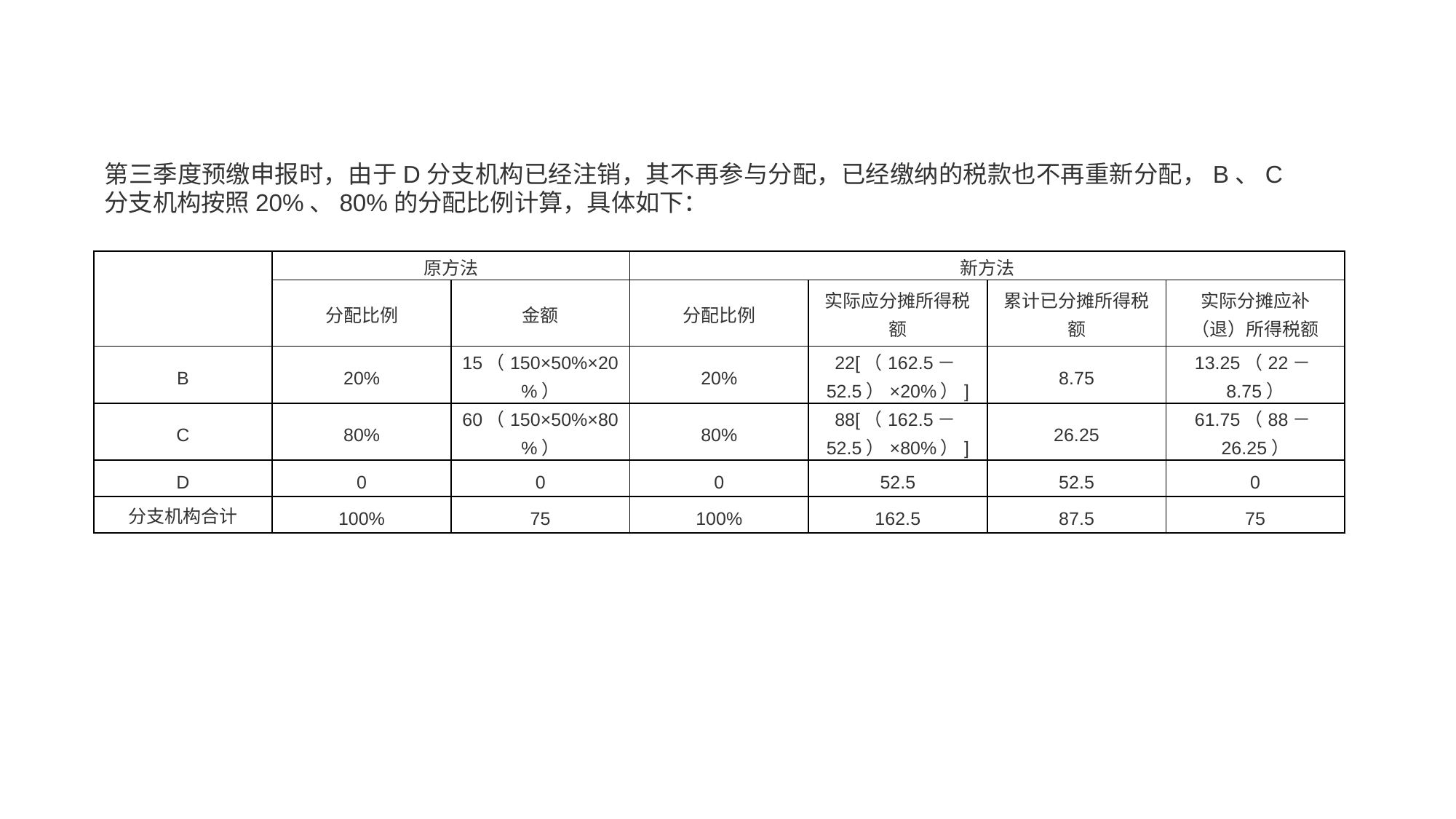

第三季度预缴申报时，由于D分支机构已经注销，其不再参与分配，已经缴纳的税款也不再重新分配，B、C分支机构按照20%、80%的分配比例计算，具体如下：
|  | 原方法 |  | 新方法 |  |  |  |
| --- | --- | --- | --- | --- | --- | --- |
|  | 分配比例 | 金额 | 分配比例 | 实际应分摊所得税额 | 累计已分摊所得税额 | 实际分摊应补（退）所得税额 |
| B | 20% | 15（150×50%×20%） | 20% | 22[（162.5－52.5）×20%）] | 8.75 | 13.25（22－8.75） |
| C | 80% | 60（150×50%×80%） | 80% | 88[（162.5－52.5）×80%）] | 26.25 | 61.75（88－26.25） |
| D | 0 | 0 | 0 | 52.5 | 52.5 | 0 |
| 分支机构合计 | 100% | 75 | 100% | 162.5 | 87.5 | 75 |